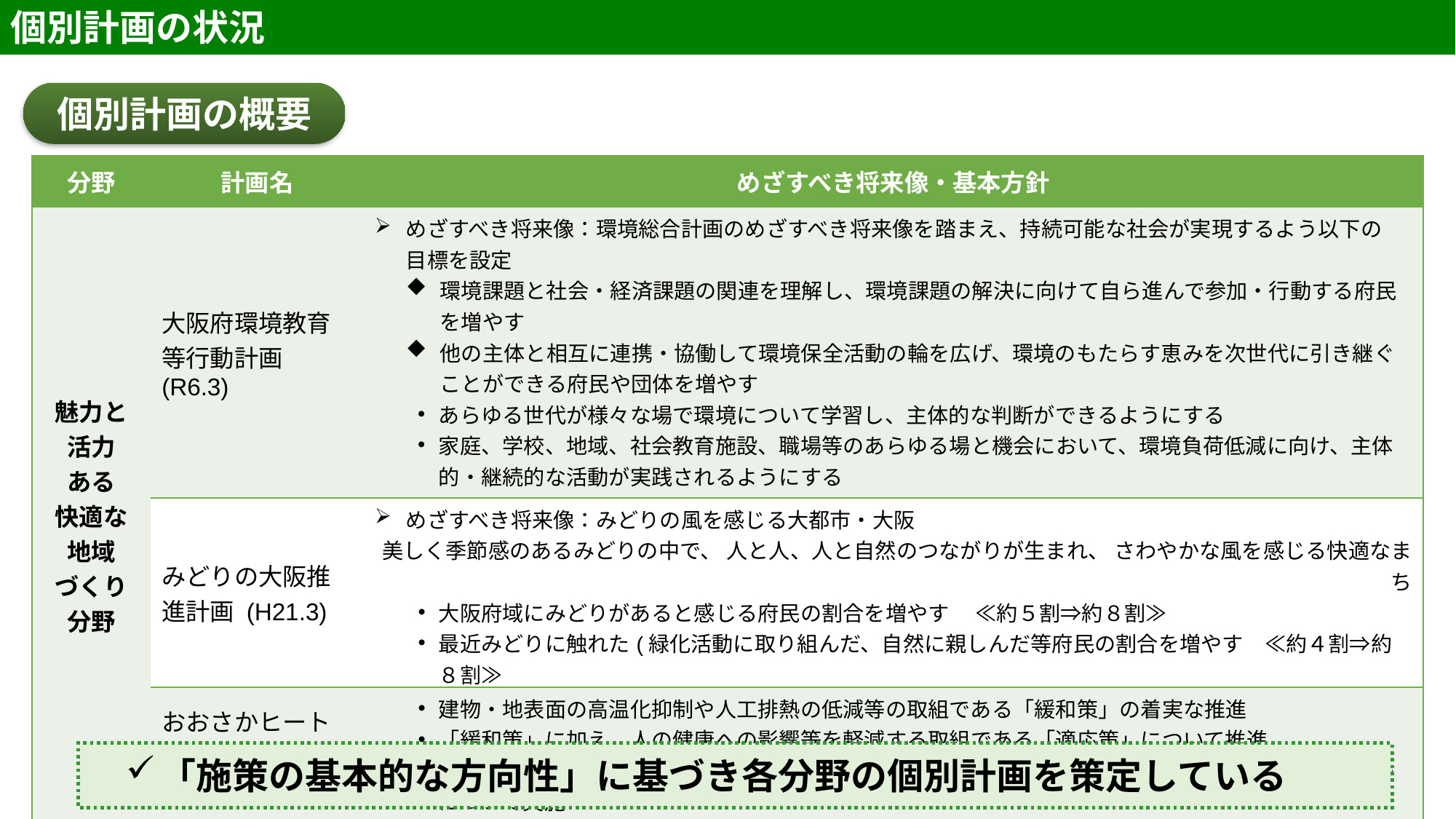

個別計画の状況
個別計画の概要
| 分野 | 計画名 | めざすべき将来像・基本方針 |
| --- | --- | --- |
| 魅力と 活力 ある 快適な 地域 づくり 分野 | 大阪府環境教育等行動計画 (R6.3) | めざすべき将来像：環境総合計画のめざすべき将来像を踏まえ、持続可能な社会が実現するよう以下の目標を設定 環境課題と社会・経済課題の関連を理解し、環境課題の解決に向けて自ら進んで参加・行動する府民を増やす 他の主体と相互に連携・協働して環境保全活動の輪を広げ、環境のもたらす恵みを次世代に引き継ぐことができる府民や団体を増やす あらゆる世代が様々な場で環境について学習し、主体的な判断ができるようにする 家庭、学校、地域、社会教育施設、職場等のあらゆる場と機会において、環境負荷低減に向け、主体的・継続的な活動が実践されるようにする あらゆる活動において、「環境」という要素を意識することで、環境保全活動の広がりを図る 計画の期間：2023年度から2030年度までの６年間 |
|  | みどりの大阪推進計画 (H21.3) | めざすべき将来像：みどりの風を感じる大都市・大阪 美しく季節感のあるみどりの中で、 人と人、人と自然のつながりが生まれ、 さわやかな風を感じる快適なまち 大阪府域にみどりがあると感じる府民の割合を増やす　 ≪約５割⇒約８割≫ 最近みどりに触れた(緑化活動に取り組んだ、自然に親しんだ等府民の割合を増やす　≪約４割⇒約８割≫ 計画の期間：2009年度から2025年度までの16年間 |
|  | おおさかヒートアイランド対策推進計画 (H27.3) | 建物・地表面の高温化抑制や人工排熱の低減等の取組である「緩和策」の着実な推進 「緩和策」に加え、人の健康への影響等を軽減する取組である「適応策」について推進 特に大阪の都心部においては、都市の再開発や都市基盤の再整備の機会を捉え、多様な対策メニューについて実施 熱帯夜日数の削減に向け、新たに対策指標を設定し、適切に進捗管理を実施 計画の期間：2015年度から2025年度までの10年間 |

「施策の基本的な方向性」に基づき各分野の個別計画を策定している